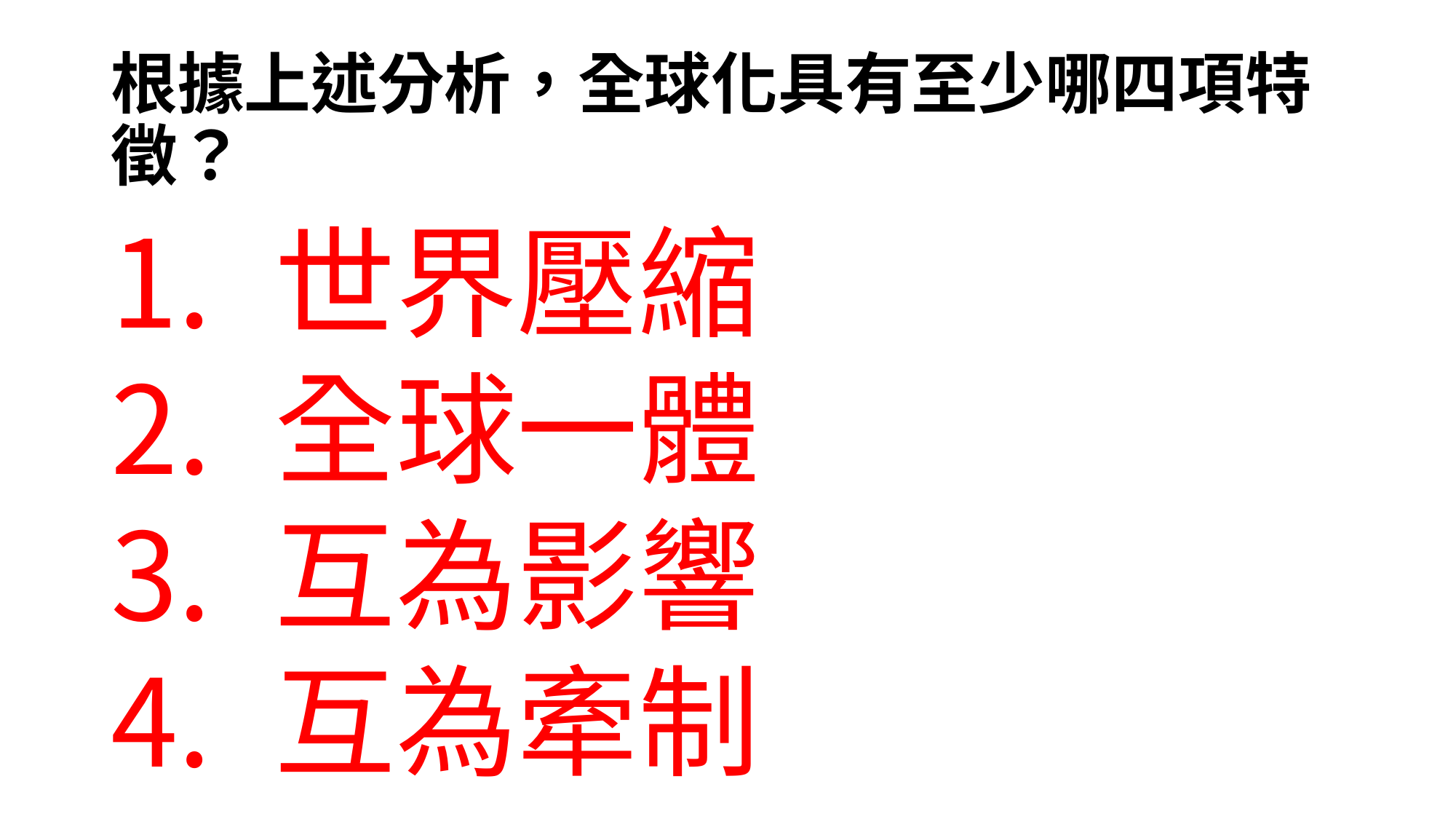

# 根據上述分析，全球化具有至少哪四項特徵？
世界壓縮
全球一體
互為影響
互為牽制